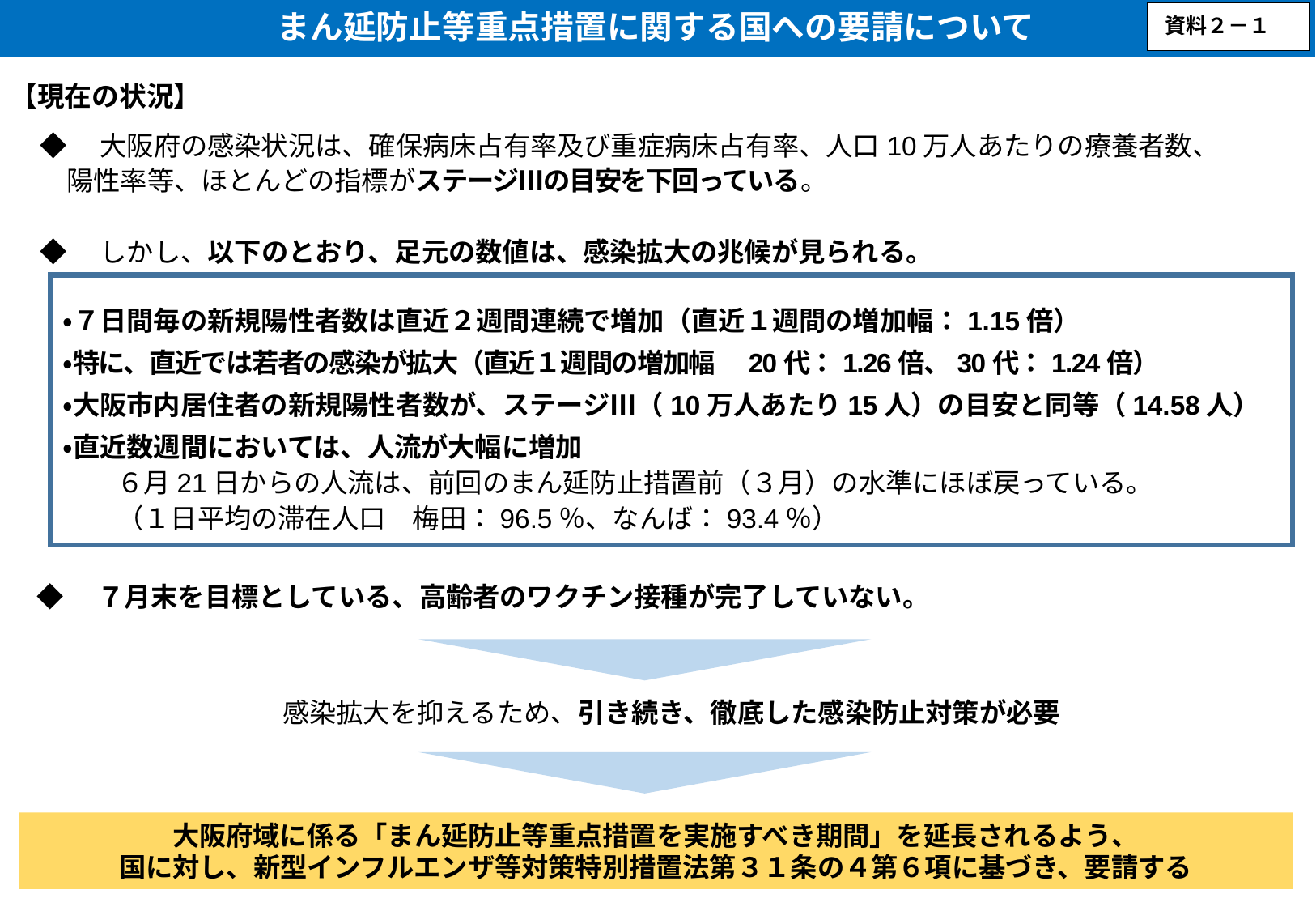

まん延防止等重点措置に関する国への要請について
資料２－１
【現在の状況】
◆　大阪府の感染状況は、確保病床占有率及び重症病床占有率、人口10万人あたりの療養者数、
　陽性率等、ほとんどの指標がステージⅢの目安を下回っている。

◆　しかし、以下のとおり、足元の数値は、感染拡大の兆候が見られる。

　　　・７日間毎の新規陽性者数は直近２週間連続で増加（直近１週間の増加幅：1.15倍）
　　　・特に、直近では若者の感染が拡大（直近１週間の増加幅　20代：1.26倍、30代：1.24倍）
　　　・大阪市内居住者の新規陽性者数が、ステージⅢ（10万人あたり15人）の目安と同等（14.58人）
　　　・直近数週間においては、人流が大幅に増加
　　　　　６月21日からの人流は、前回のまん延防止措置前（３月）の水準にほぼ戻っている。
　　　　　（１日平均の滞在人口　梅田：96.5％、なんば：93.4％）
◆　７月末を目標としている、高齢者のワクチン接種が完了していない。

感染拡大を抑えるため、引き続き、徹底した感染防止対策が必要

大阪府域に係る「まん延防止等重点措置を実施すべき期間」を延長されるよう、
国に対し、新型インフルエンザ等対策特別措置法第３１条の４第６項に基づき、要請する